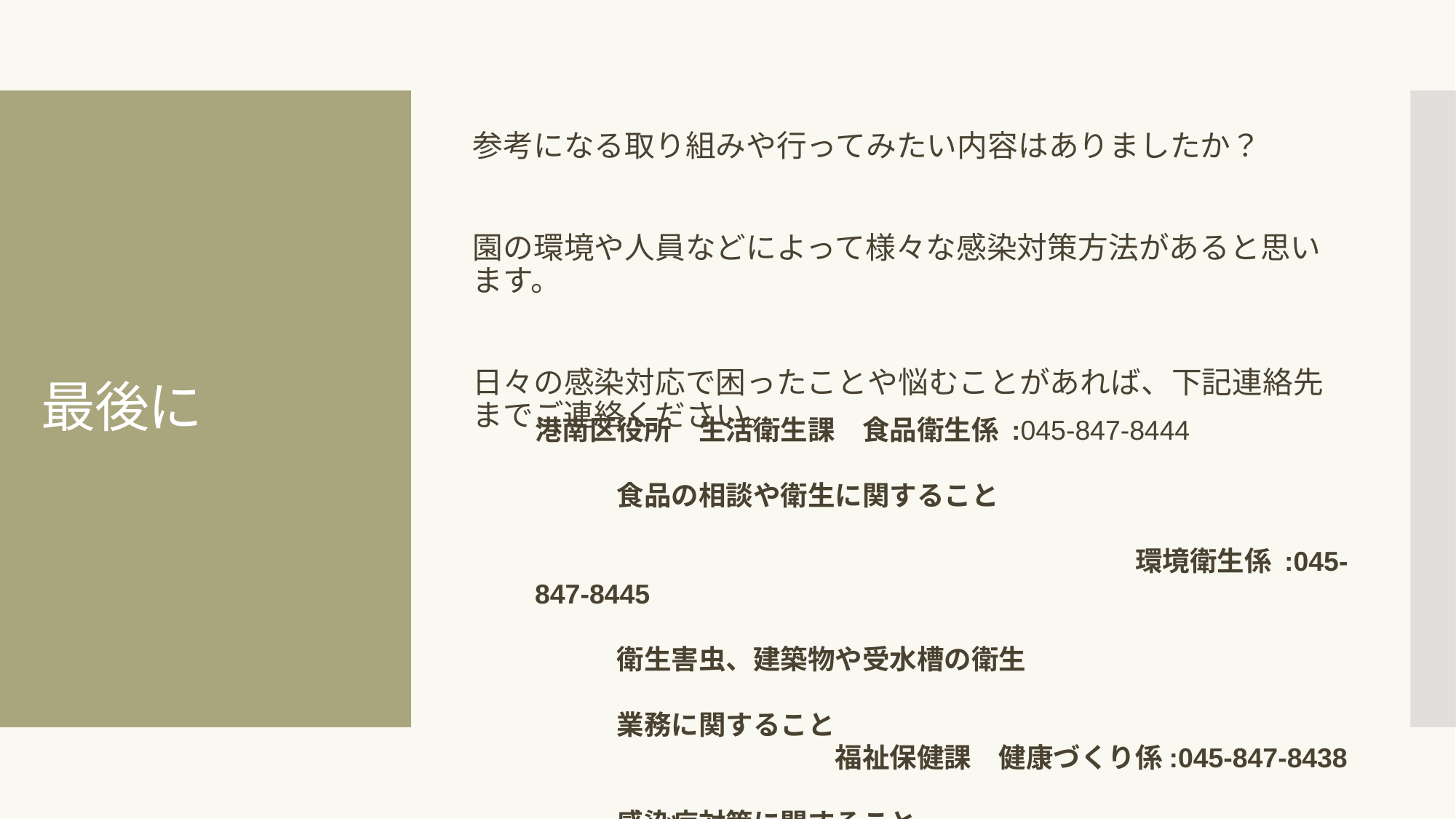

参考になる取り組みや行ってみたい内容はありましたか？

園の環境や人員などによって様々な感染対策方法があると思います。

日々の感染対応で困ったことや悩むことがあれば、下記連絡先までご連絡ください。
# 最後に
港南区役所　生活衛生課　食品衛生係 :045-847-8444
　　　　　　　　　　　　　　　　　　　　　　　　　　　　　　　　　食品の相談や衛生に関すること
　　　　　　　　　　　　　　　　　　　　　　環境衛生係 :045-847-8445
　　　　　　　　　　　　　　　　　　　　　　　　　　　　　　　　　衛生害虫、建築物や受水槽の衛生
　　　　　　　　　　　　　　　　　　　　　　　　　　　　　　　　　業務に関すること
　　　　　　　　　　　福祉保健課　健康づくり係:045-847-8438
　　　　　　　　　　　　　　　　　　　　　　　　　　　　　　　　　感染症対策に関すること